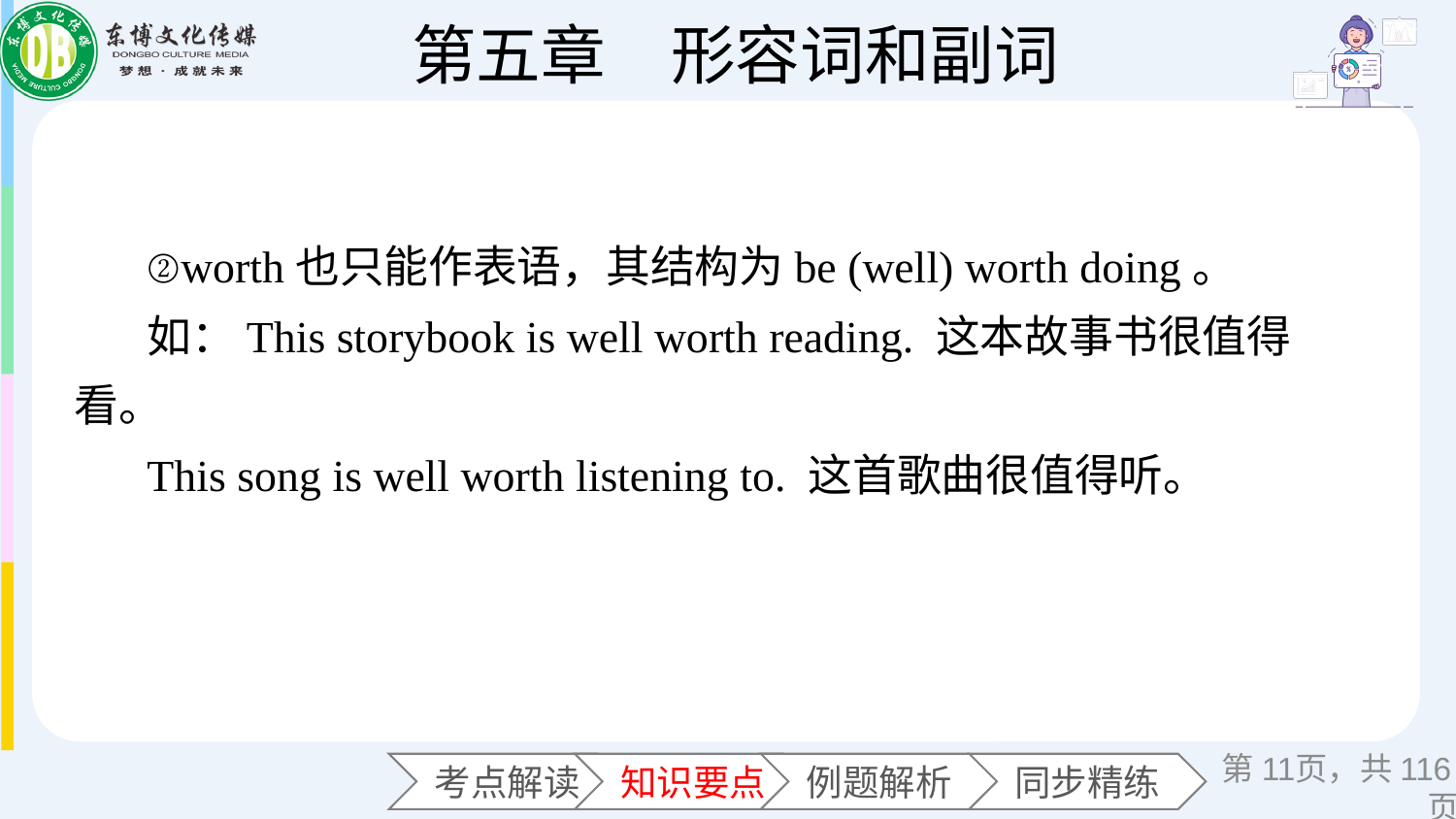

②worth也只能作表语，其结构为be (well) worth doing。
如：This storybook is well worth reading. 这本故事书很值得看。
This song is well worth listening to. 这首歌曲很值得听。

第11页，共116页